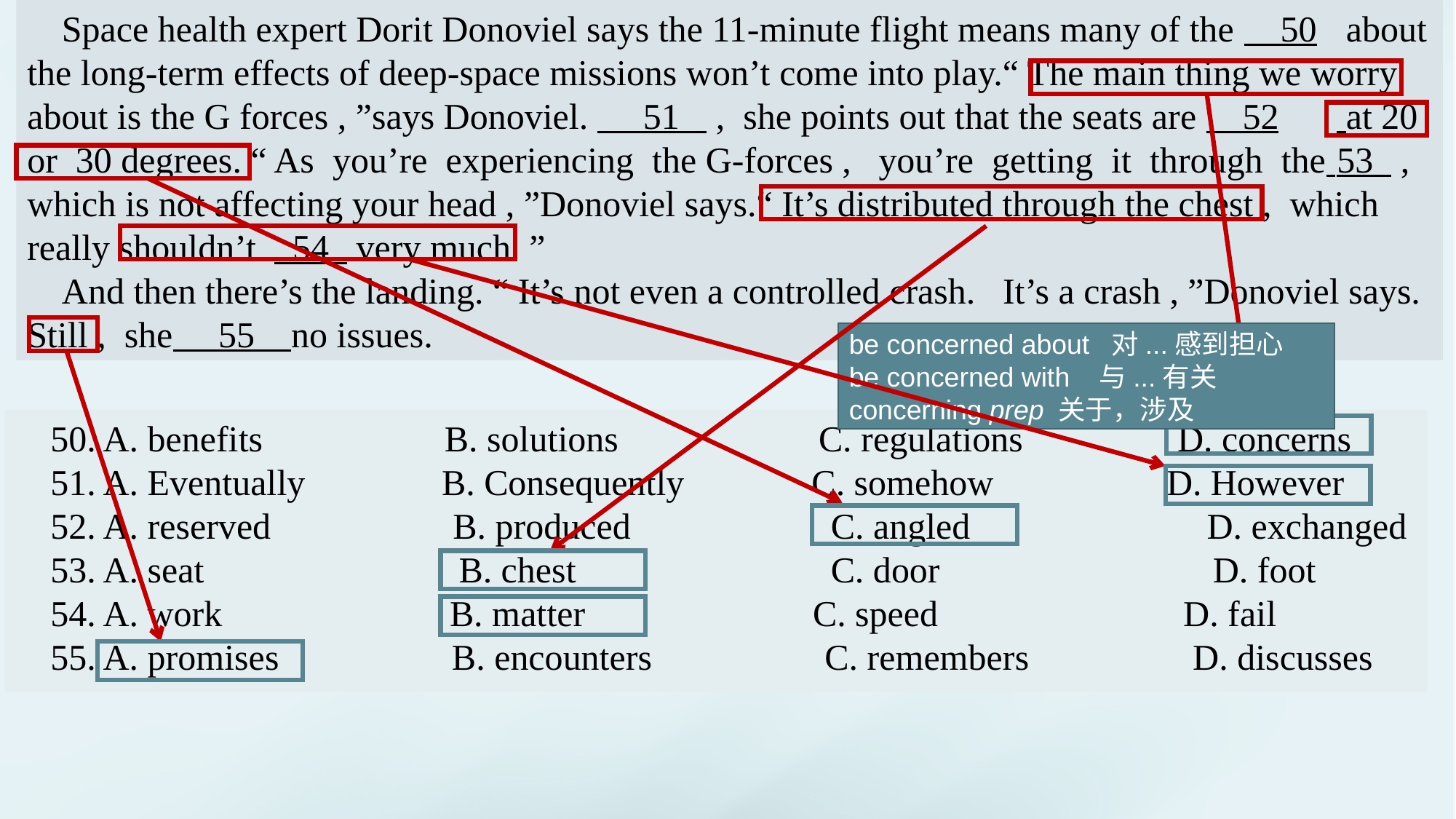

Space health expert Dorit Donoviel says the 11-minute flight means many of the     50	 about the long-term effects of deep-space missions won’t come into play.“ The main thing we worry about is the G forces , ”says Donoviel.      51    ,  she points out that the seats are     52	 at 20 or  30 degrees. “ As  you’re  experiencing  the G-forces ,   you’re  getting  it  through  the 	53   , which is not affecting your head , ”Donoviel says.“ It’s distributed through the chest ,  which really shouldn’t    54   very much. ”
And then there’s the landing. “ It’s not even a controlled crash.   It’s a crash , ”Donoviel says.  Still ,  she     55    no issues.

be concerned about  对...感到担心
be concerned with   与...有关
concerning prep 关于，涉及
50. A. benefits                    B. solutions                      C. regulations                 D. concerns
51. A. Eventually               B. Consequently              C. somehow                   D. However
52. A. reserved                    B. produced                      C. angled                          D. exchanged
53. A. seat                            B. chest                            C. door                              D. foot
54. A. work                         B. matter                         C. speed                           D. fail
55. A. promises                   B. encounters                   C. remembers                  D. discusses